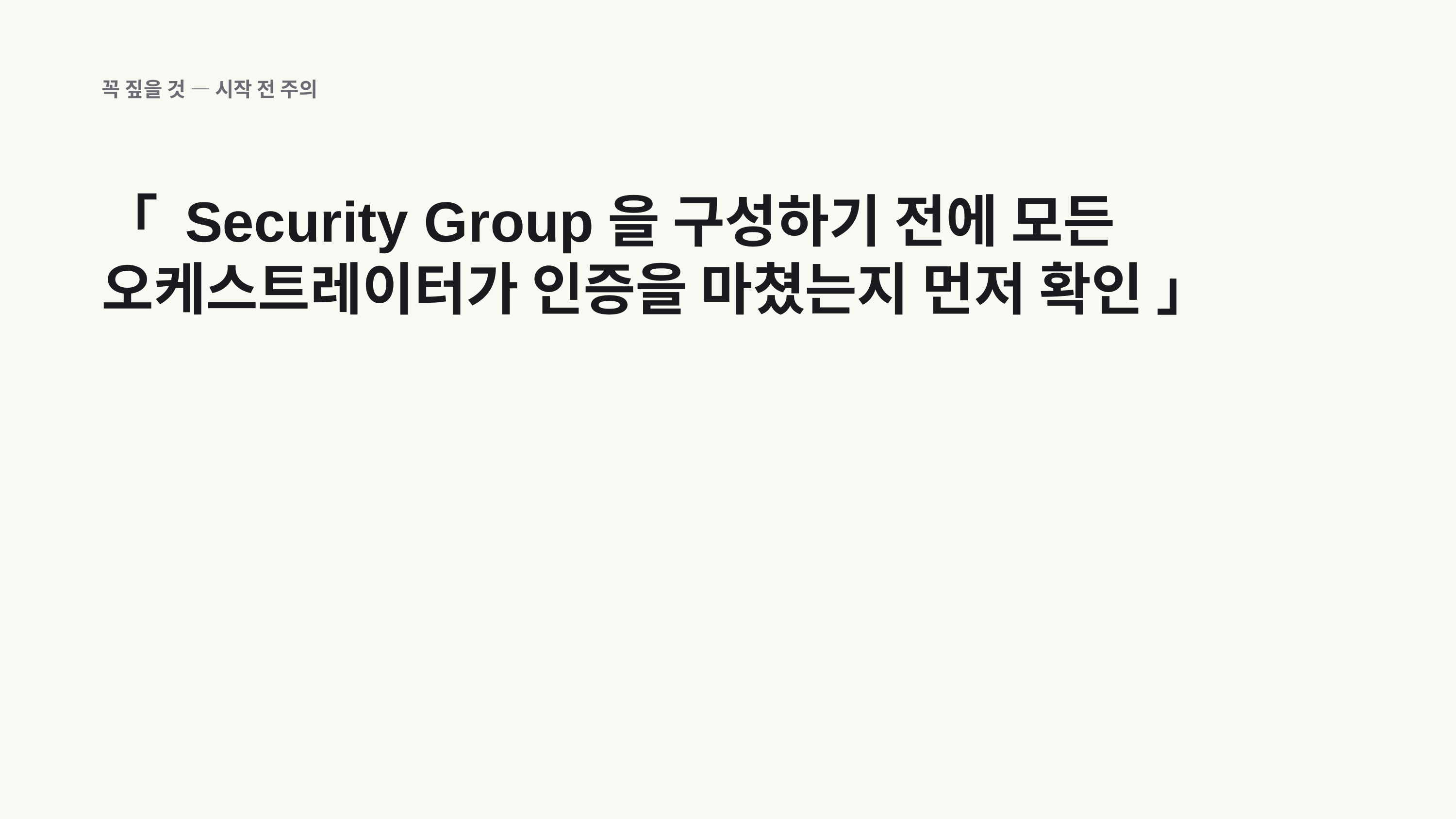

꼭 짚을 것 — 시작 전 주의
「 Security Group을 구성하기 전에 모든 오케스트레이터가 인증을 마쳤는지 먼저 확인 」